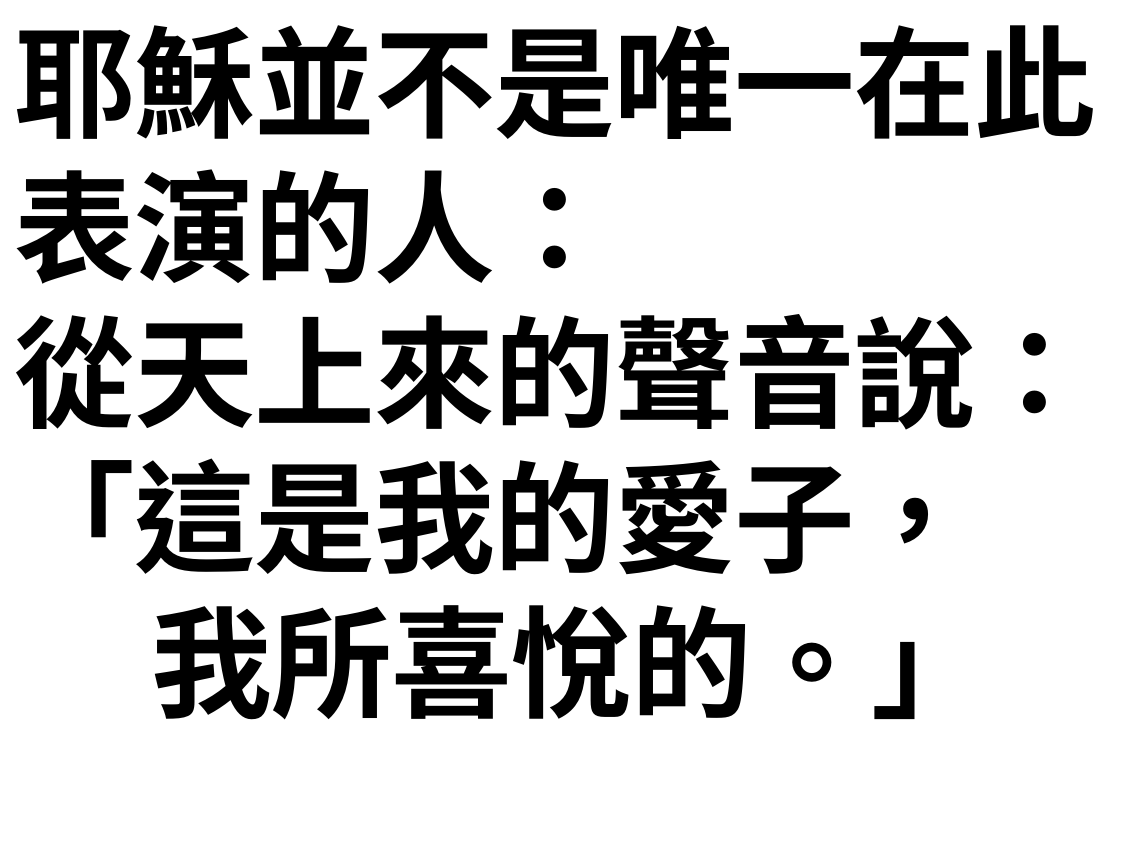

耶穌並不是唯一在此表演的人：
從天上來的聲音說：「這是我的愛子，
    我所喜悅的。」